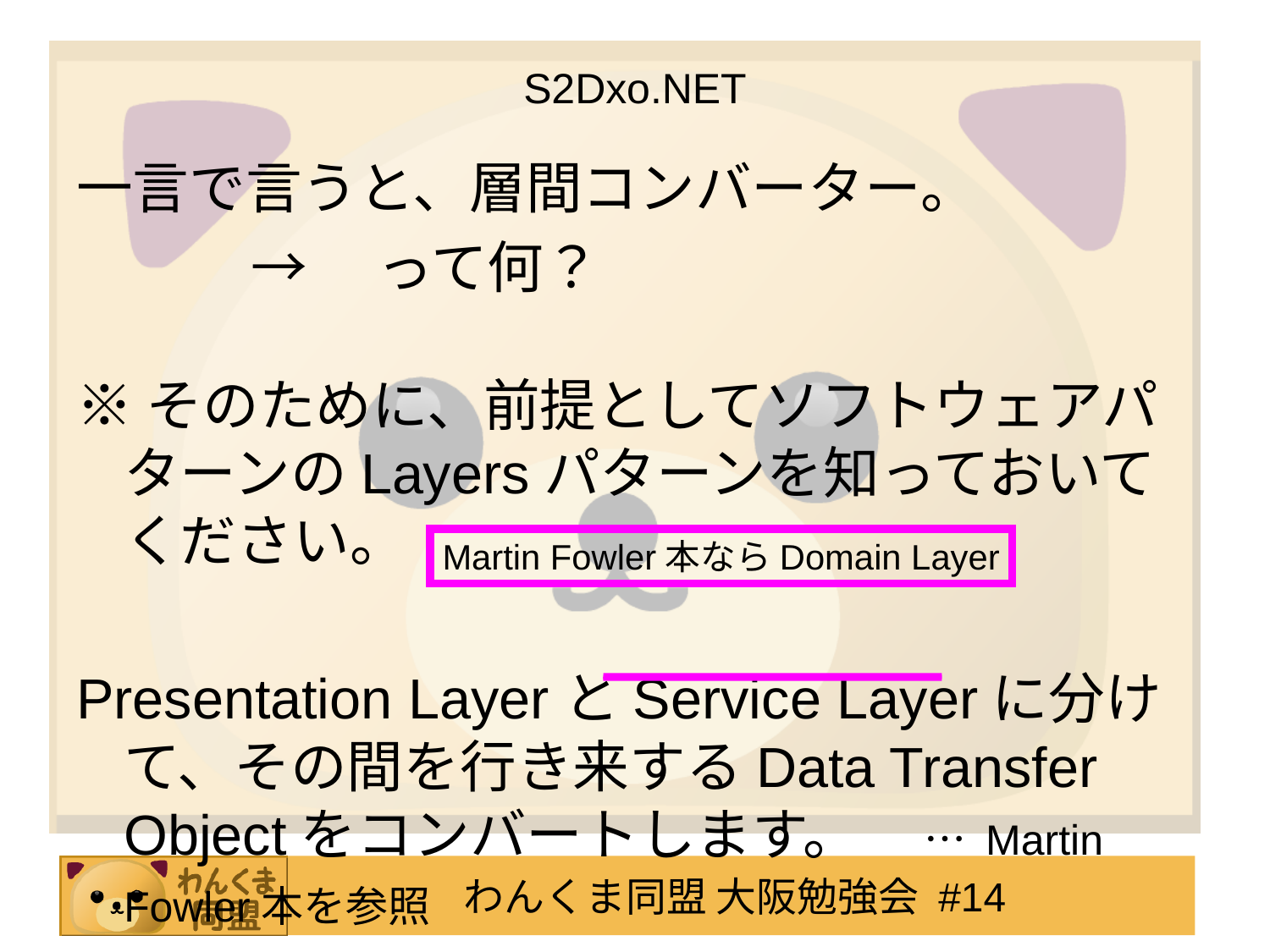

# S2Dxo.NET
一言で言うと、層間コンバーター。
		→　って何？

※そのために、前提としてソフトウェアパターンのLayersパターンを知っておいてください。

Presentation LayerとService Layerに分けて、その間を行き来するData Transfer Objectをコンバートします。　 … Martin Fowler本を参照
Martin Fowler本ならDomain Layer